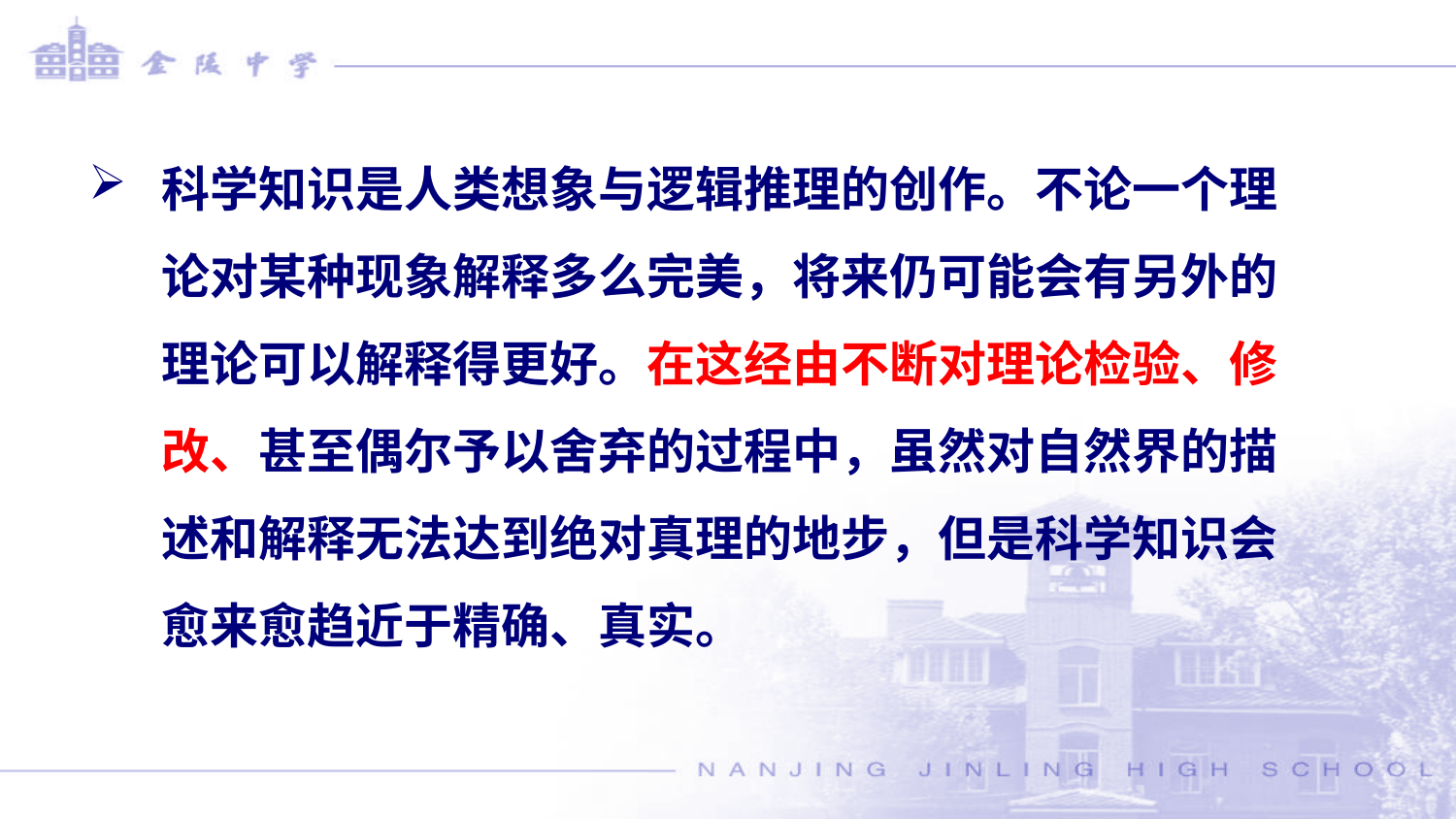

科学知识是人类想象与逻辑推理的创作。不论一个理论对某种现象解释多么完美，将来仍可能会有另外的理论可以解释得更好。在这经由不断对理论检验、修改、甚至偶尔予以舍弃的过程中，虽然对自然界的描述和解释无法达到绝对真理的地步，但是科学知识会愈来愈趋近于精确、真实。